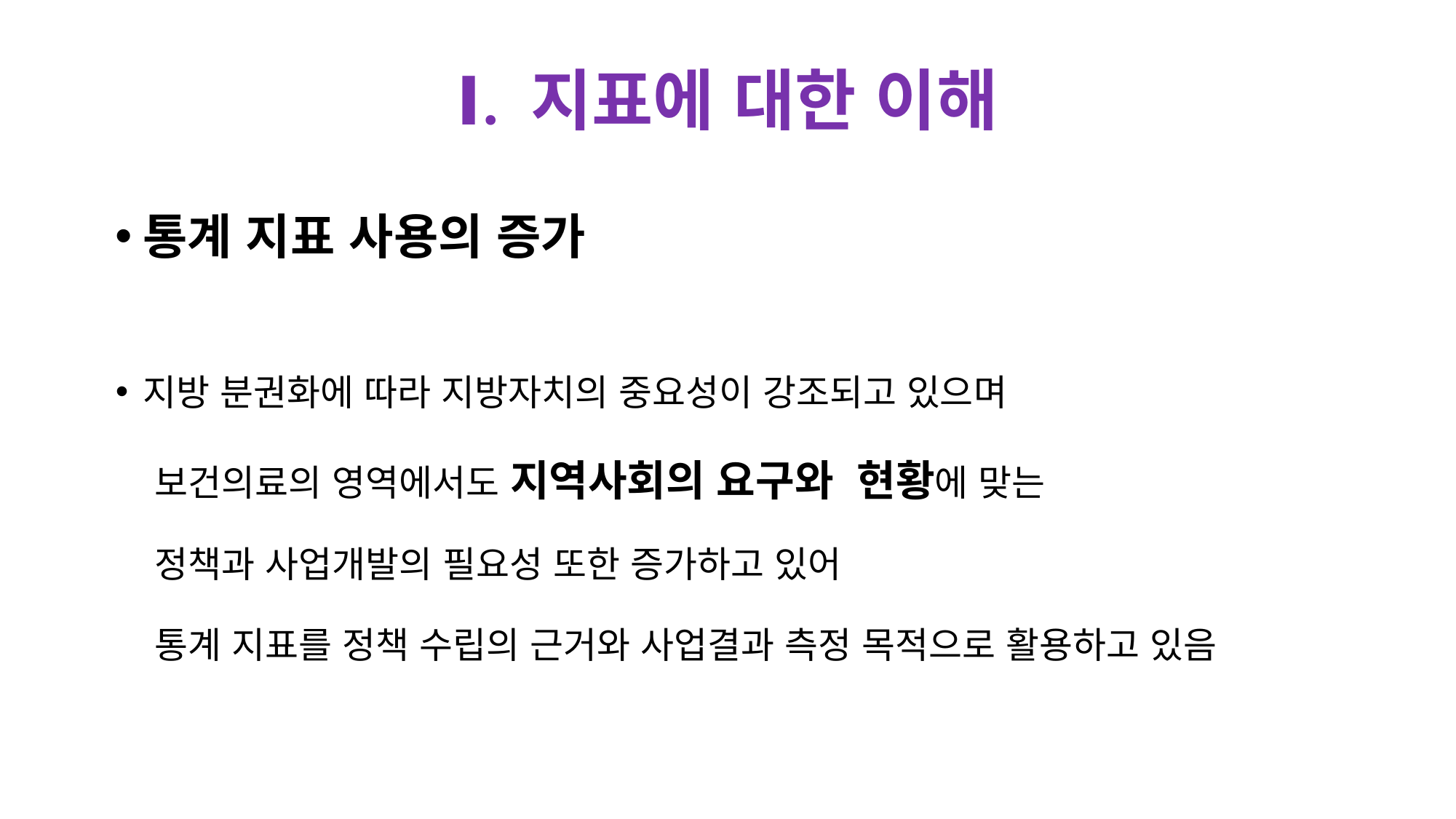

# Ⅰ. 지표에 대한 이해
통계 지표 사용의 증가

지방 분권화에 따라 지방자치의 중요성이 강조되고 있으며
   보건의료의 영역에서도 지역사회의 요구와  현황에 맞는
   정책과 사업개발의 필요성 또한 증가하고 있어
   통계 지표를 정책 수립의 근거와 사업결과 측정 목적으로 활용하고 있음